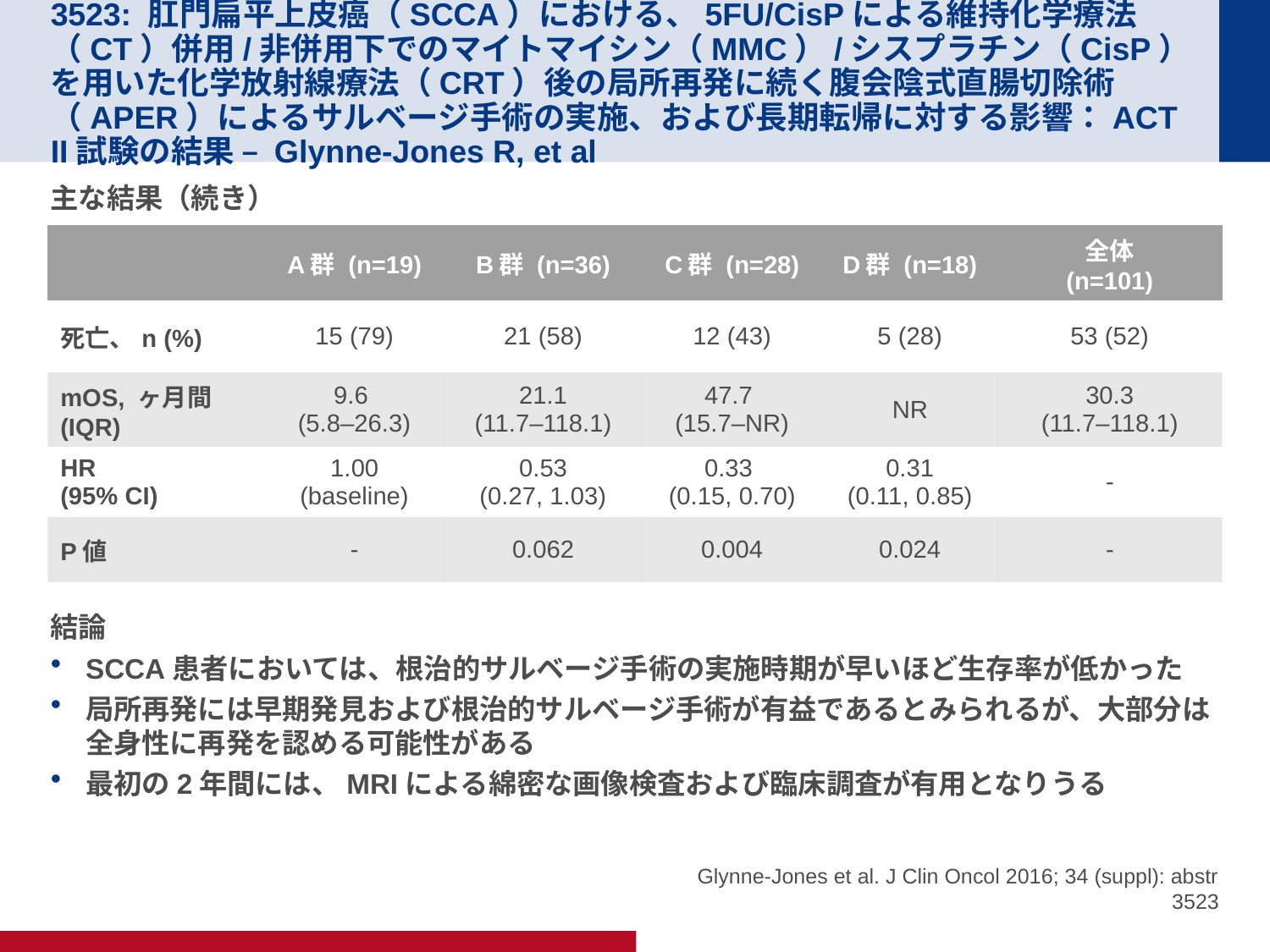

# 3523: 肛門扁平上皮癌（SCCA）における、5FU/CisPによる維持化学療法（CT）併用/非併用下でのマイトマイシン（MMC）/シスプラチン（CisP）を用いた化学放射線療法（CRT）後の局所再発に続く腹会陰式直腸切除術（APER）によるサルベージ手術の実施、および長期転帰に対する影響：ACT II試験の結果 – Glynne-Jones R, et al
主な結果（続き）

結論
SCCA患者においては、根治的サルベージ手術の実施時期が早いほど生存率が低かった
局所再発には早期発見および根治的サルベージ手術が有益であるとみられるが、大部分は全身性に再発を認める可能性がある
最初の2年間には、MRIによる綿密な画像検査および臨床調査が有用となりうる

|  | A群 (n=19) | B群 (n=36) | C群 (n=28) | D群 (n=18) | 全体 (n=101) |
| --- | --- | --- | --- | --- | --- |
| 死亡、n (%) | 15 (79) | 21 (58) | 12 (43) | 5 (28) | 53 (52) |
| mOS, ヶ月間(IQR) | 9.6 (5.8–26.3) | 21.1 (11.7–118.1) | 47.7 (15.7–NR) | NR | 30.3 (11.7–118.1) |
| HR (95% CI) | 1.00 (baseline) | 0.53 (0.27, 1.03) | 0.33 (0.15, 0.70) | 0.31 (0.11, 0.85) | - |
| P値 | - | 0.062 | 0.004 | 0.024 | - |
Glynne-Jones et al. J Clin Oncol 2016; 34 (suppl): abstr 3523